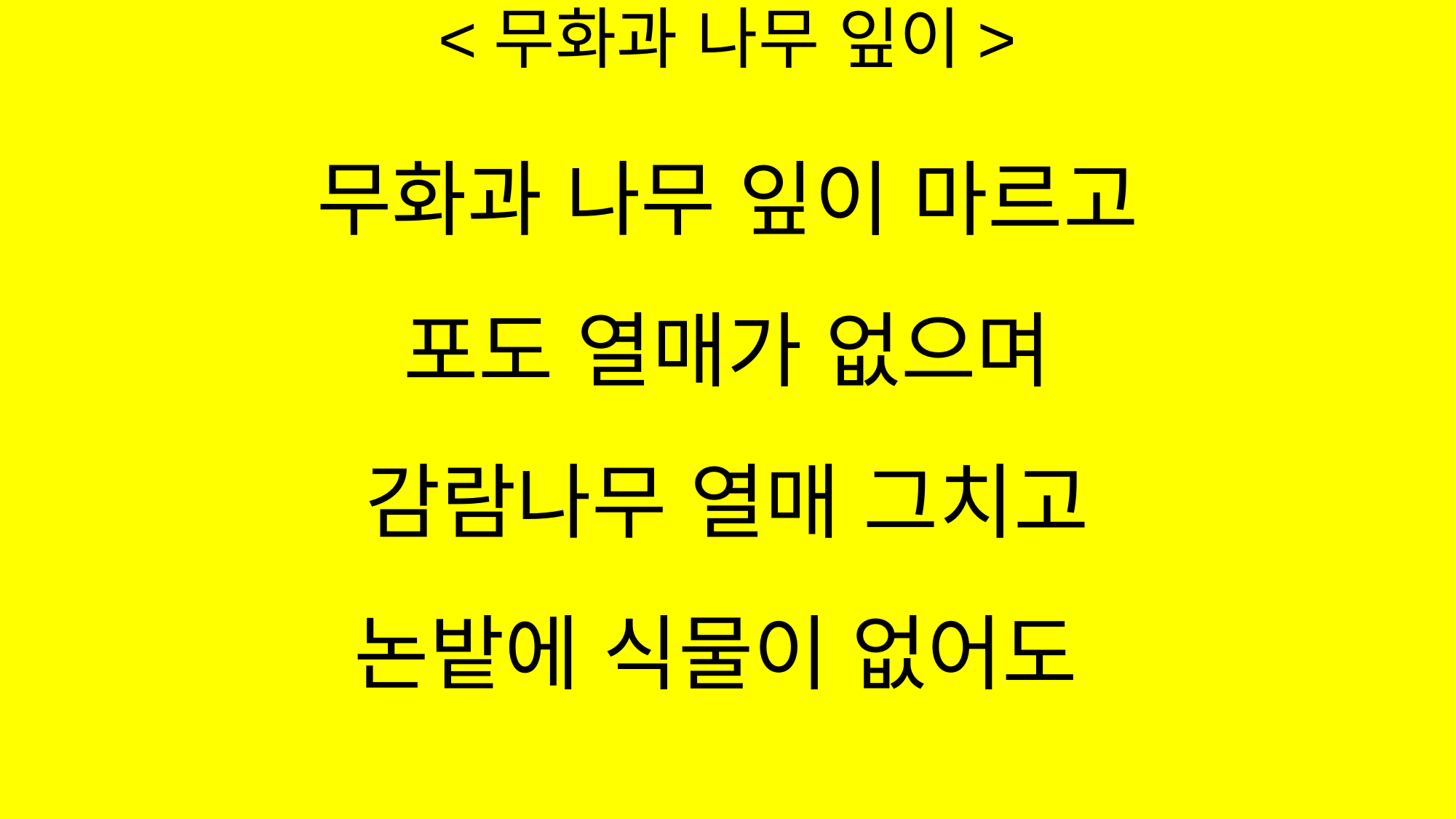

# <무화과 나무 잎이>
무화과 나무 잎이 마르고

포도 열매가 없으며

감람나무 열매 그치고

논밭에 식물이 없어도